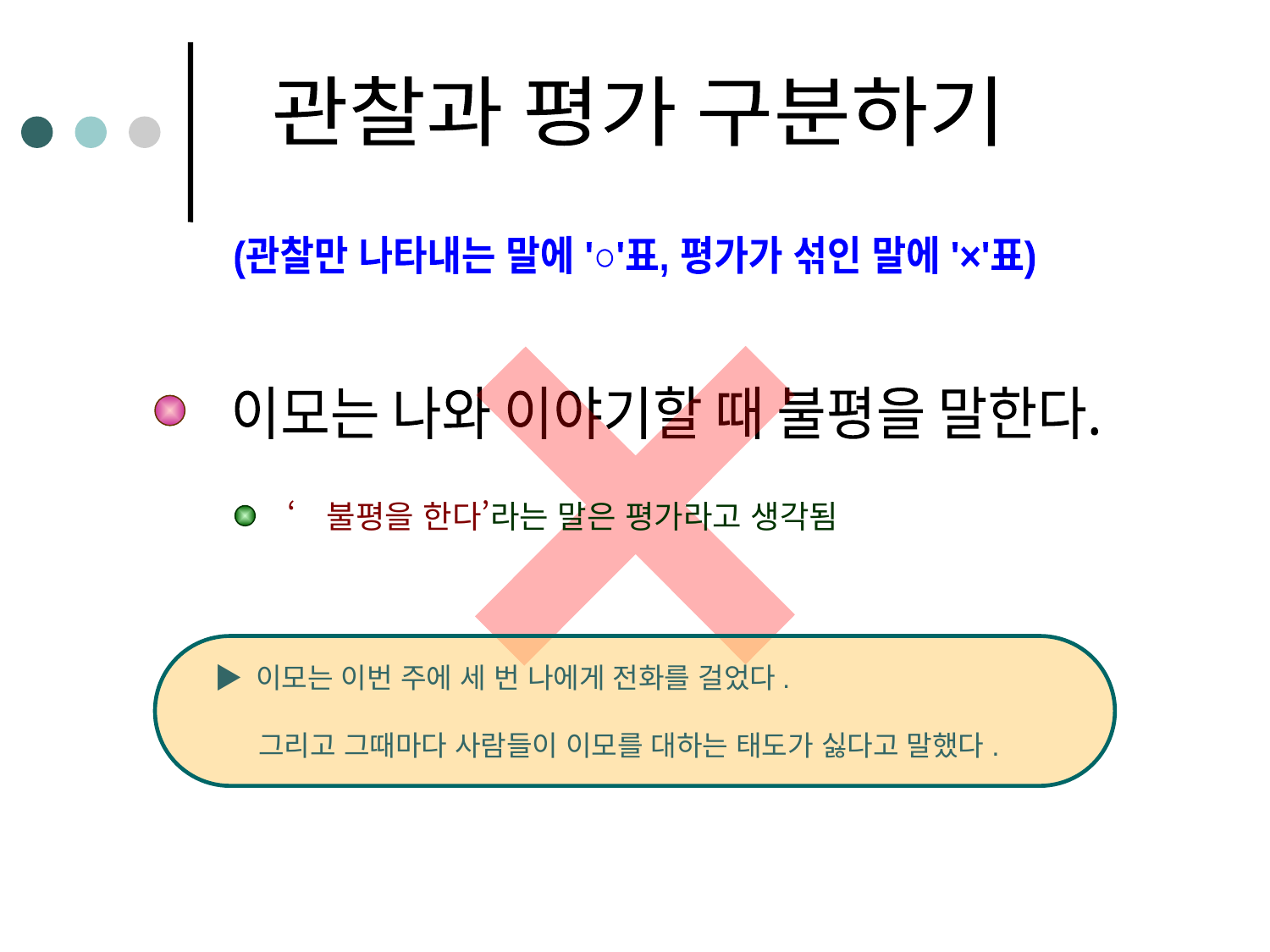

관찰과 평가 구분하기
(관찰만 나타내는 말에 '○'표, 평가가 섞인 말에 '×'표)

×
×
×
×
×
○
×
○
○
영애는 일을 너무 많이 한다.
우리 아들은 이를 자주 닦지 않는다.
우리 아버지는 참 좋으신 분이다.
민수는 무척 공격적인 성향이 있다.
이모는 나와 이야기할 때 불평을 말한다.

춘향이는 내게 노란색 옷이 어울리지 않는다고 말했다.

영희는 어제 저녁에 텔레비전을 보면서
철수는 회의 시간에 내 의견을 묻지 않았다.

꺽정이는 어제 이유 없이 내게 화를 냈다.

‘자주’라는 말은 개인적 기준에 의한 평가라고 생각됨
‘너무 많이’이라는 말은 평가라고 생각됨
‘좋으신 분’이라는 말은 평가라고 생각됨

‘불평을 한다’라는 말은 평가라고 생각됨

‘이유 없이’라는 말은 평가라고 생각됨
‘무척’, ‘공격적’이라는 말은 평가라고 생각됨
손톱을 물어뜯었다.

‘화를 냈다’라고 추측하는  말은 평가라고 생각됨

    ▶ 우리 아들은 이번 주에 두 번 자기 전에 이를 닦지 않았다.
    ▶ 영애는 이번	 주에 60시간이 넘도록 일했다.

    ▶ 영애는 어제 친구들과의 야유회 때, 식사도 거른 채 일했다.
    ▶ 지난 5년간 아버지는 월급의 10%를 자선단체에 기부해 오셨다.

    ▶ 어려움에 처한 나를 아버지는 자상하게 조언해 주신다.
    ▶ 이모는 이번 주에 세 번 나에게 전화를 걸었다.

        그리고 그때마다 사람들이 이모를 대하는 태도가 싫다고 말했다.
    꺽정이는 마음에 상처를 입었거나 두려움, 슬픔, 혹은 다른 느낌이
  었을 수도 있다.
     ▶ 꺽정이는 주먹으로 탁자를 쳤다.
     ▶ 꺽정이는 내게 화났다고 말했다.
    ▶ 민수는 동생이 텔레비전 채널을 돌리자 그 동생을 때렸다.